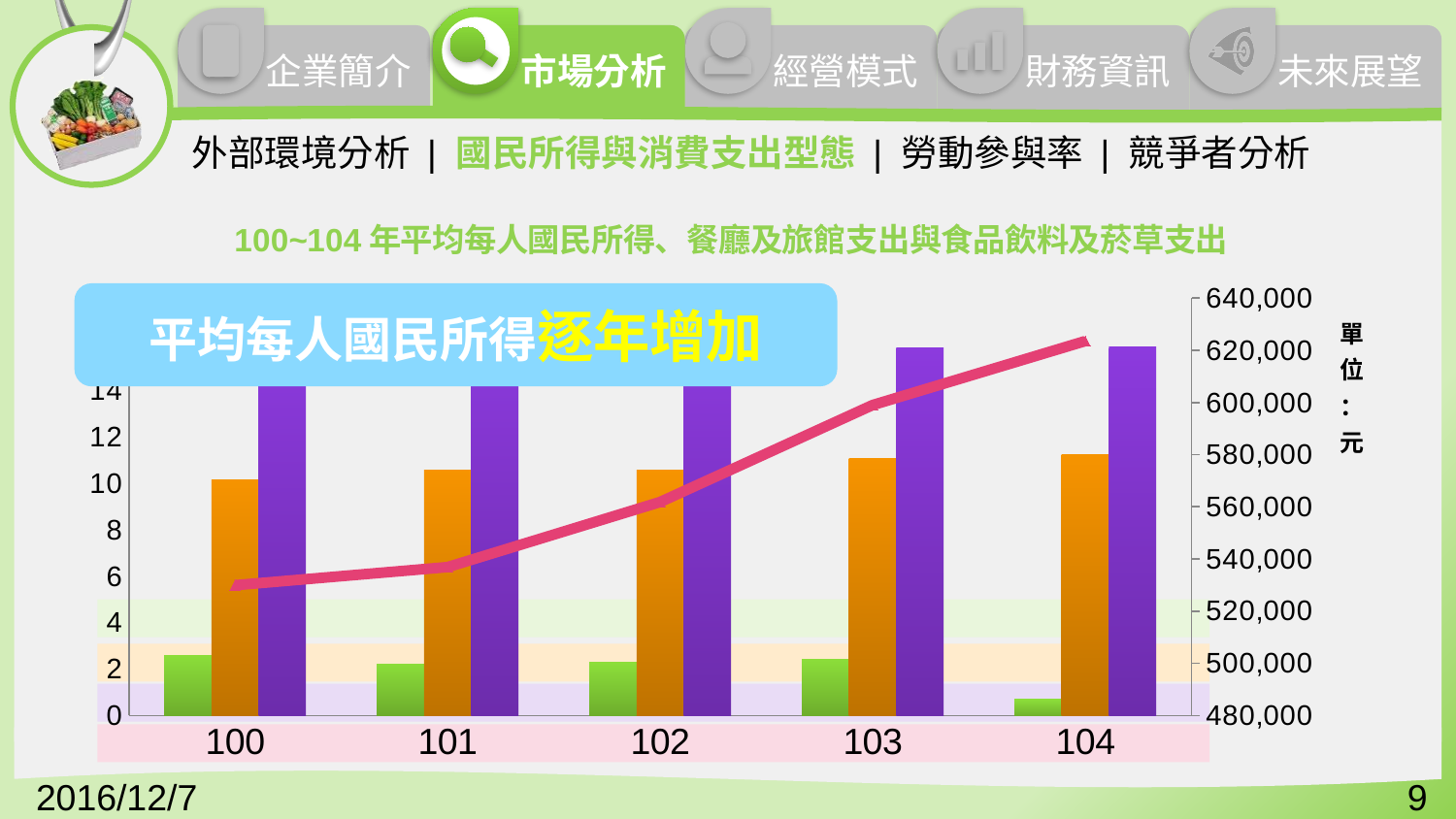

外部環境分析 | 國民所得與消費支出型態 | 勞動參與率 | 競爭者分析

### Chart: 100~104年平均每人國民所得、餐廳及旅館支出與食品飲料及菸草支出

| Category | 經濟成長率(%) | 餐廳及旅館支出(%) | 食品飲料及菸草支出(%) | 平均每人國民所得(元) |
|---|---|---|---|---|
| 100 | 2.6 | 10.16 | 16.22 | 529918.0 |
| 101 | 2.2 | 10.58 | 16.54 | 536868.0 |
| 102 | 2.3 | 10.57 | 16.3 | 561817.0 |
| 103 | 2.4 | 11.08 | 15.87 | 599007.0 |
| 104 | 0.7 | 11.27 | 15.88 | 623535.0 |
平均每人國民所得逐年增加

2016/12/7
9